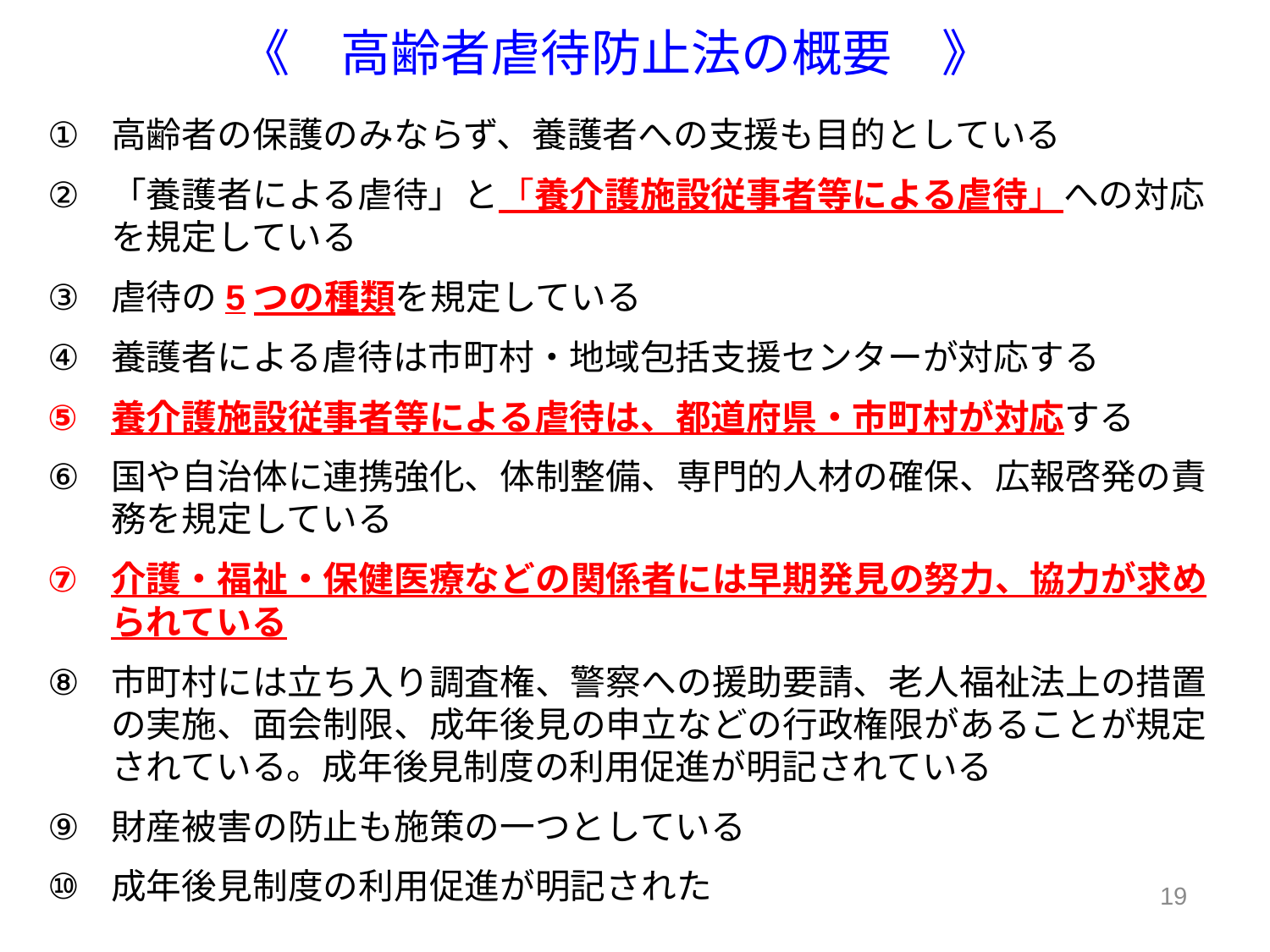

《　高齢者虐待防止法の概要　》
高齢者の保護のみならず、養護者への支援も目的としている
「養護者による虐待」と「養介護施設従事者等による虐待」への対応を規定している
虐待の5つの種類を規定している
養護者による虐待は市町村・地域包括支援センターが対応する
養介護施設従事者等による虐待は、都道府県・市町村が対応する
国や自治体に連携強化、体制整備、専門的人材の確保、広報啓発の責務を規定している
介護・福祉・保健医療などの関係者には早期発見の努力、協力が求められている
市町村には立ち入り調査権、警察への援助要請、老人福祉法上の措置の実施、面会制限、成年後見の申立などの行政権限があることが規定されている。成年後見制度の利用促進が明記されている
財産被害の防止も施策の一つとしている
成年後見制度の利用促進が明記された

19